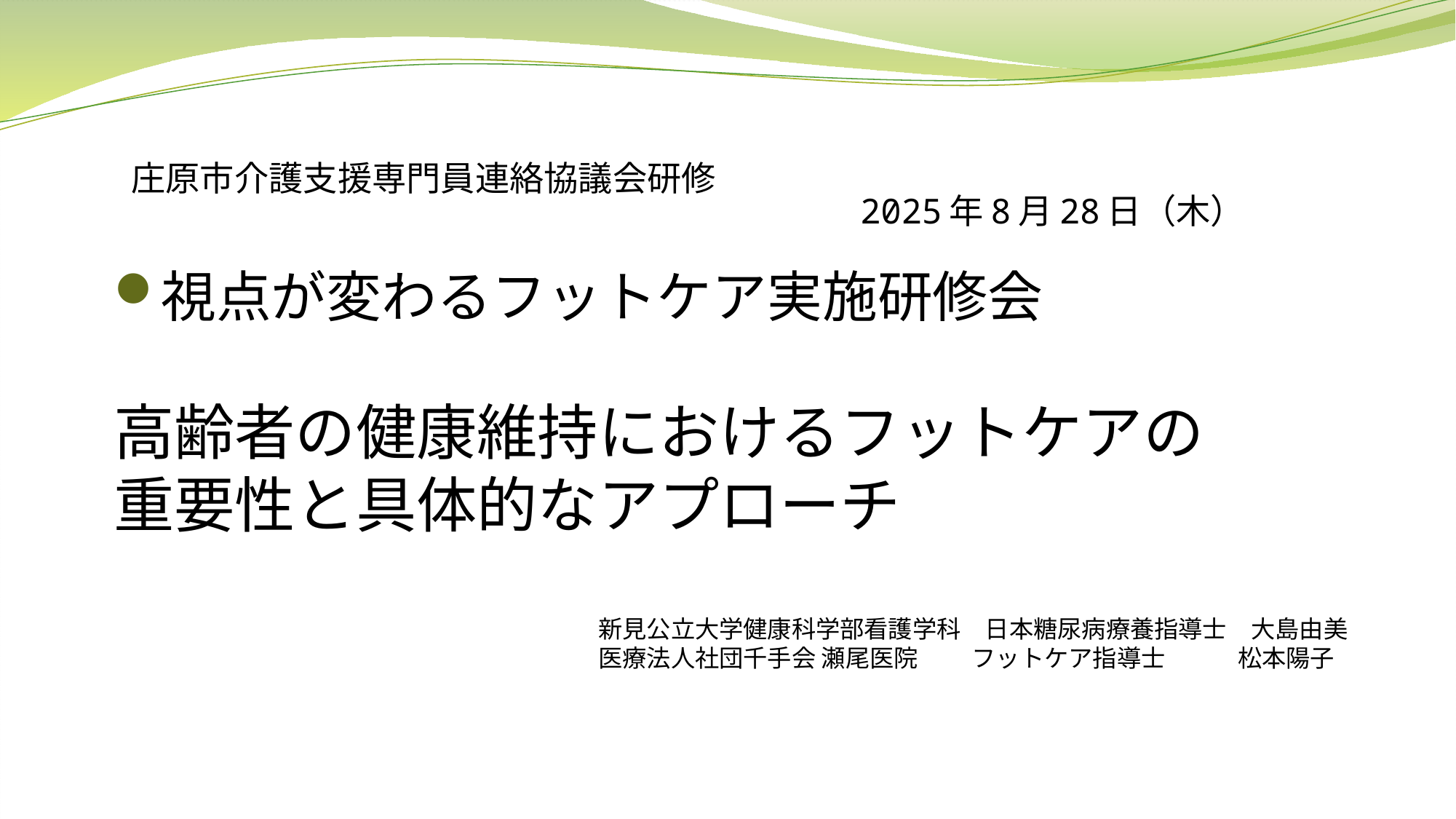

庄原市介護支援専門員連絡協議会研修
　　　　　　　　　　　　　　　　　　　　　2025年8月28日（木）
視点が変わるフットケア実施研修会

高齢者の健康維持におけるフットケアの
重要性と具体的なアプローチ
新見公立大学健康科学部看護学科　日本糖尿病療養指導士　大島由美
医療法人社団千手会 瀬尾医院　 　フットケア指導士　　　松本陽子